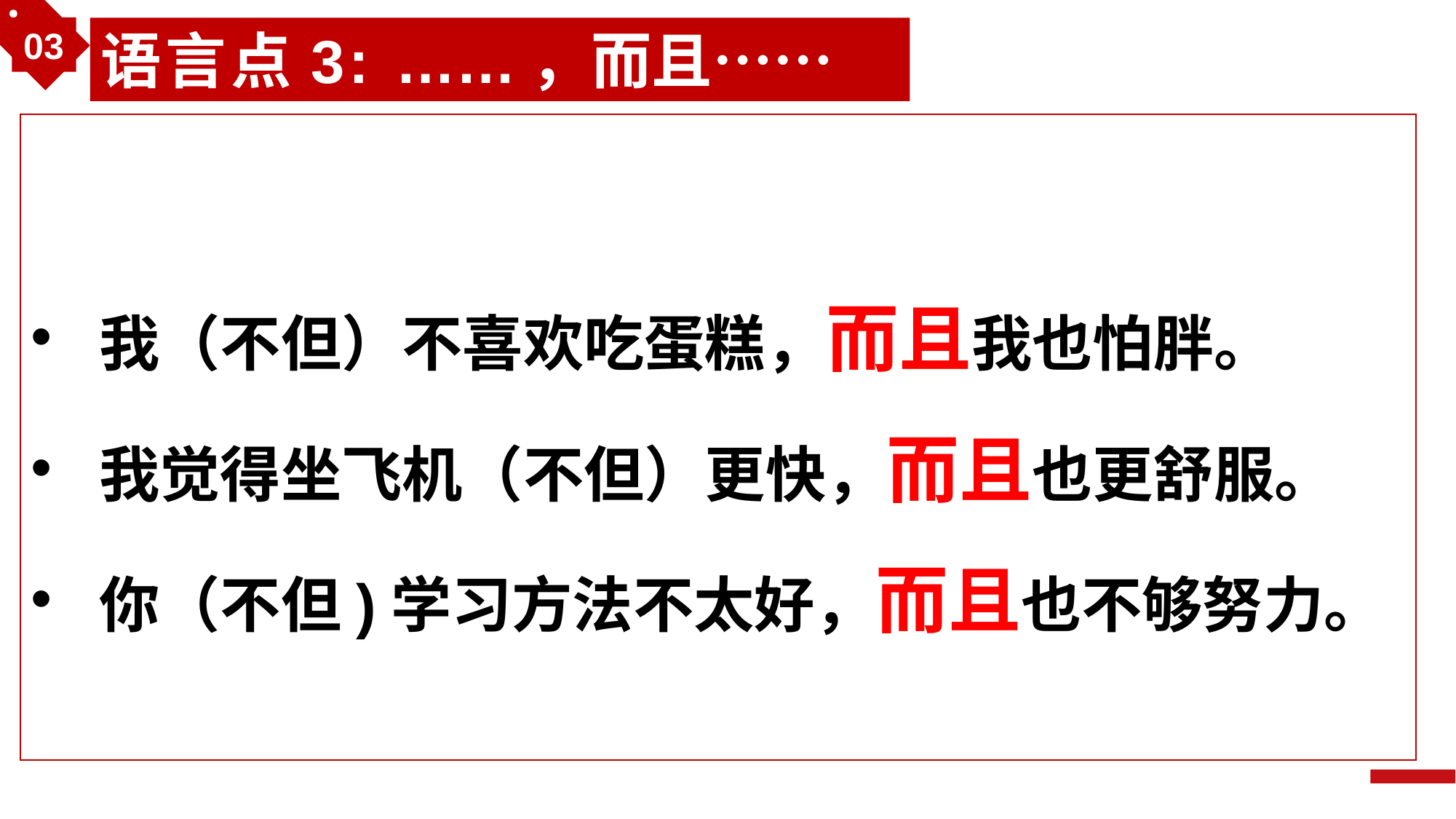

03
语言点3: ……，而且……

我（不但）不喜欢吃蛋糕，而且我也怕胖。
我觉得坐飞机（不但）更快，而且也更舒服。
你（不但)学习方法不太好，而且也不够努力。